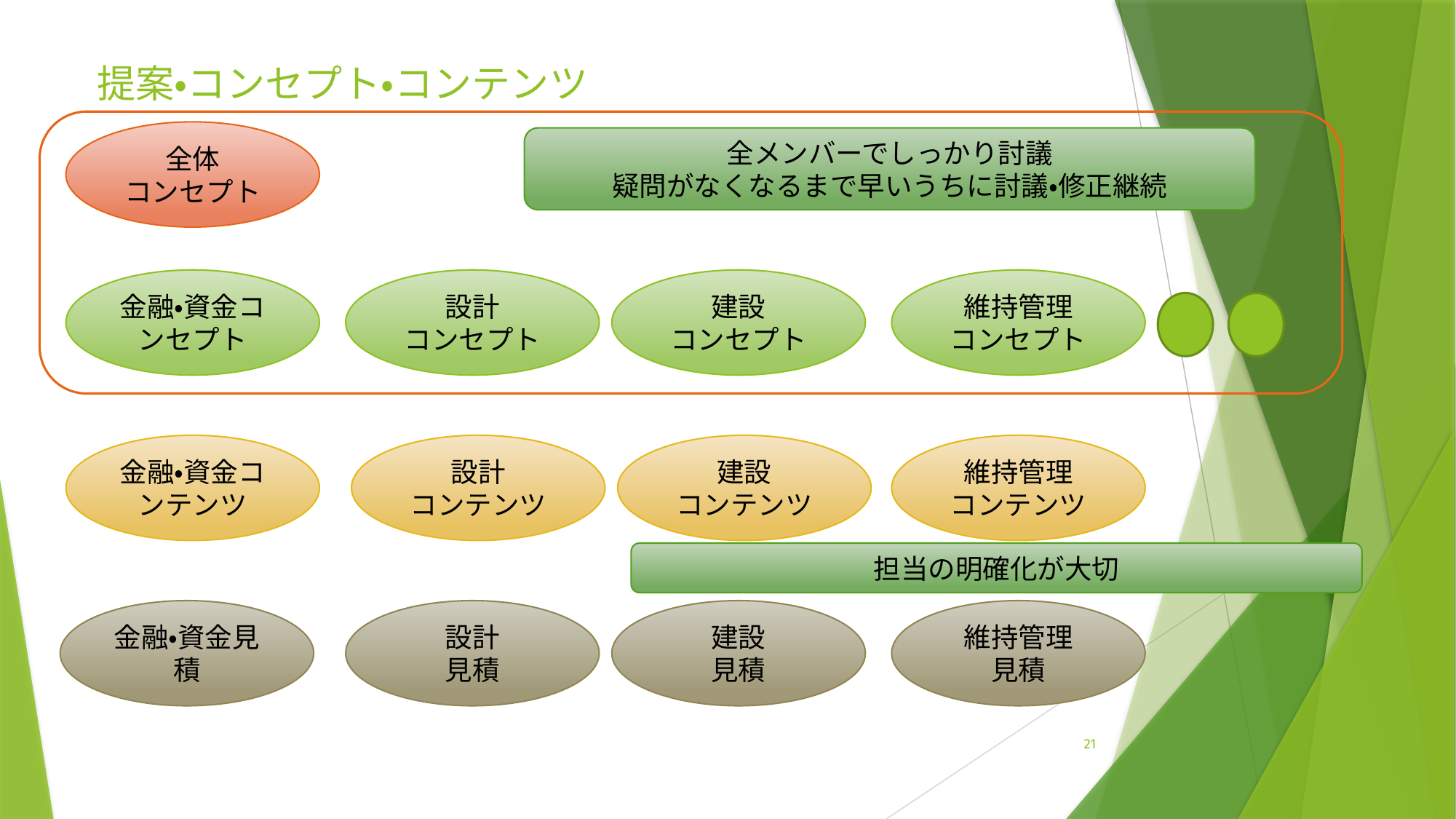

# 提案・コンセプト・コンテンツ

全体
コンセプト
全メンバーでしっかり討議
疑問がなくなるまで早いうちに討議・修正継続
建設
コンセプト
維持管理
コンセプト
金融・資金コンセプト
設計
コンセプト

維持管理
コンテンツ
金融・資金コンテンツ
設計
コンテンツ
建設
コンテンツ
担当の明確化が大切
維持管理
見積
金融・資金見積
設計
見積
建設
見積
21